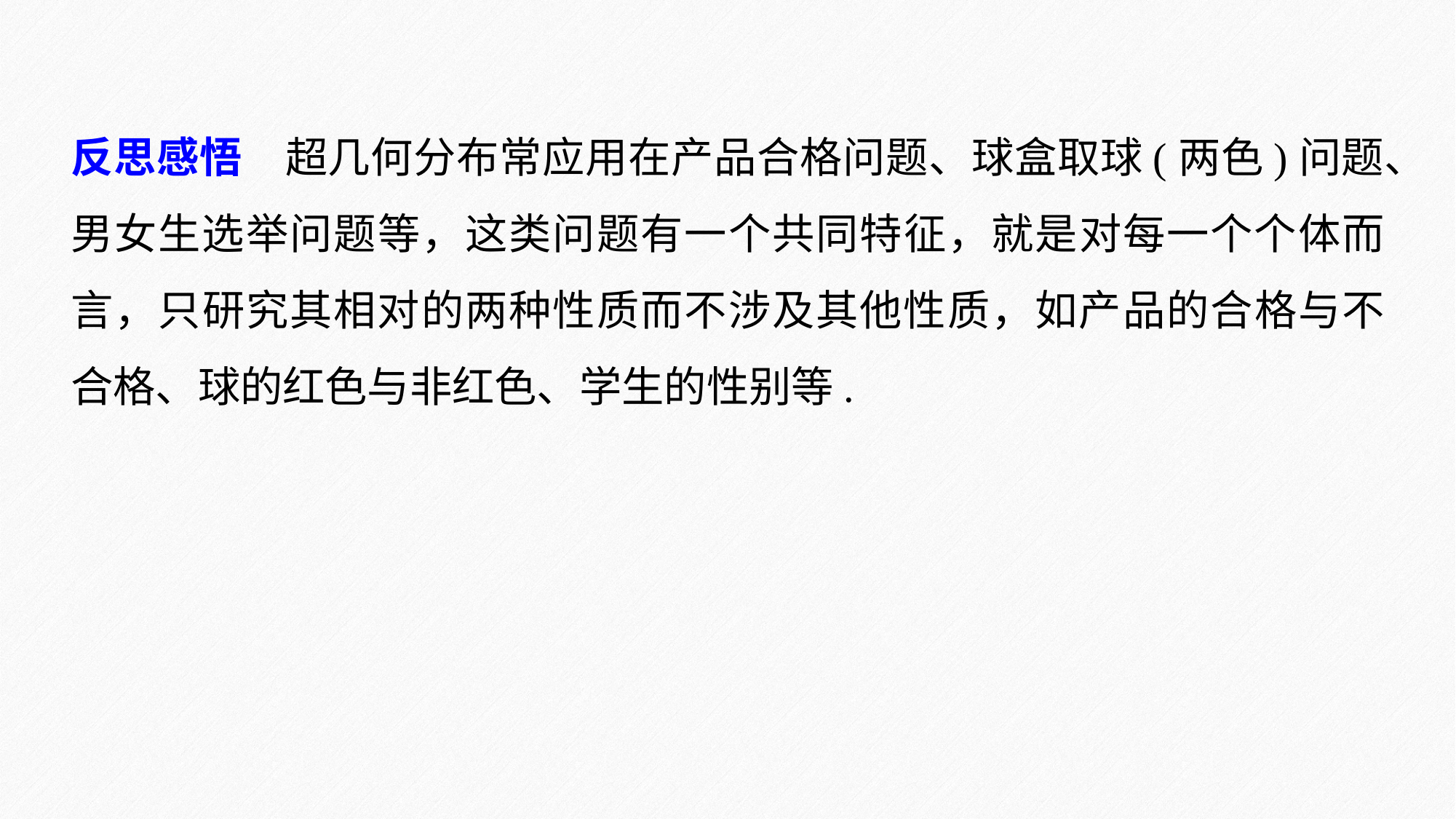

反思感悟　超几何分布常应用在产品合格问题、球盒取球(两色)问题、男女生选举问题等，这类问题有一个共同特征，就是对每一个个体而言，只研究其相对的两种性质而不涉及其他性质，如产品的合格与不合格、球的红色与非红色、学生的性别等.